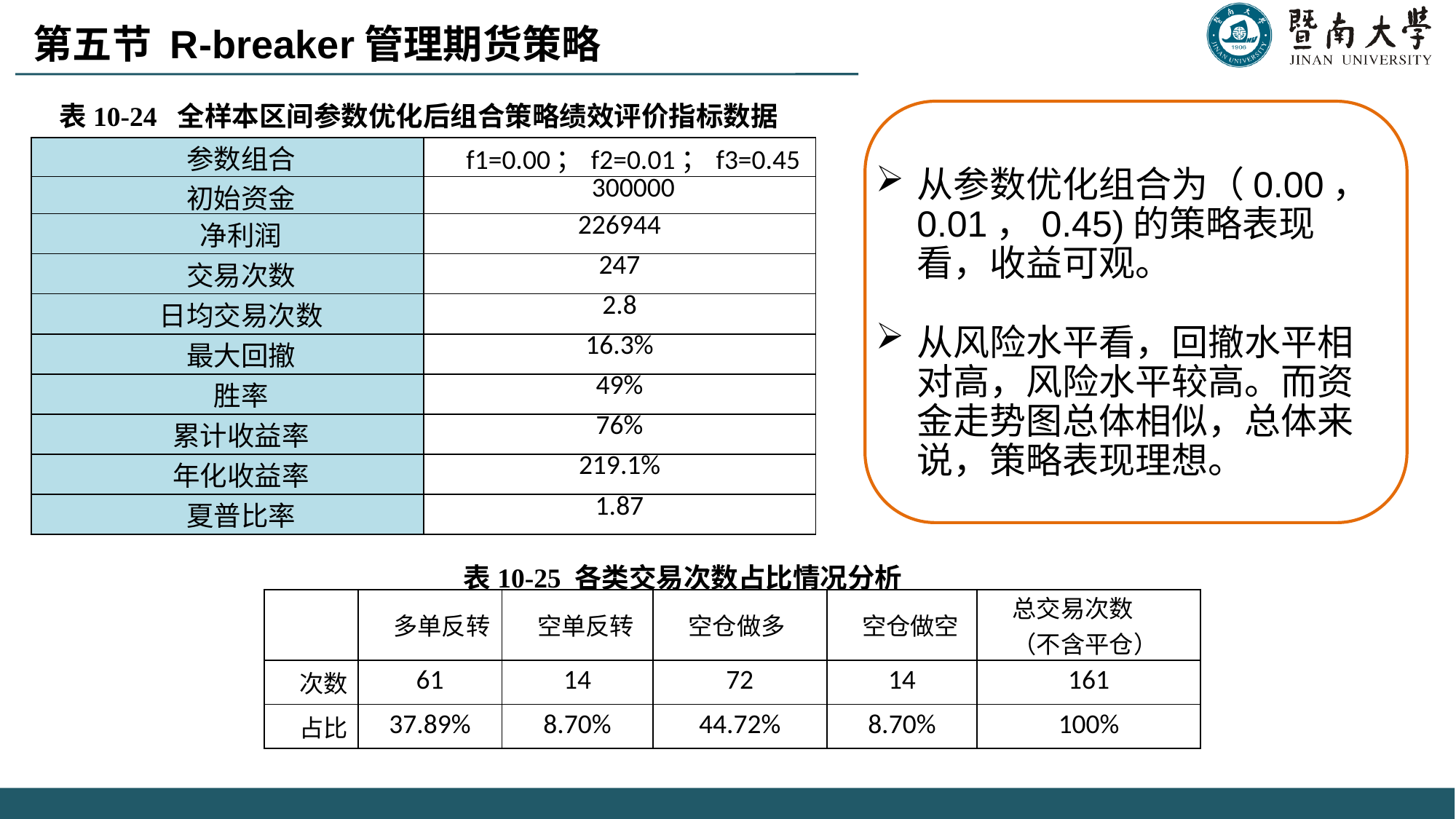

第五节 R-breaker管理期货策略
表10-24  全样本区间参数优化后组合策略绩效评价指标数据

| 参数组合 | f1=0.00；f2=0.01；f3=0.45 |
| --- | --- |
| 初始资金 | 300000 |
| 净利润 | 226944 |
| 交易次数 | 247 |
| 日均交易次数 | 2.8 |
| 最大回撤 | 16.3% |
| 胜率 | 49% |
| 累计收益率 | 76% |
| 年化收益率 | 219.1% |
| 夏普比率 | 1.87 |
从参数优化组合为（0.00，0.01，0.45)的策略表现看，收益可观。

从风险水平看，回撤水平相对高，风险水平较高。而资金走势图总体相似，总体来说，策略表现理想。
表10-25 各类交易次数占比情况分析
|  | 多单反转 | 空单反转 | 空仓做多 | 空仓做空 | 总交易次数 （不含平仓） |
| --- | --- | --- | --- | --- | --- |
| 次数 | 61 | 14 | 72 | 14 | 161 |
| 占比 | 37.89% | 8.70% | 44.72% | 8.70% | 100% |